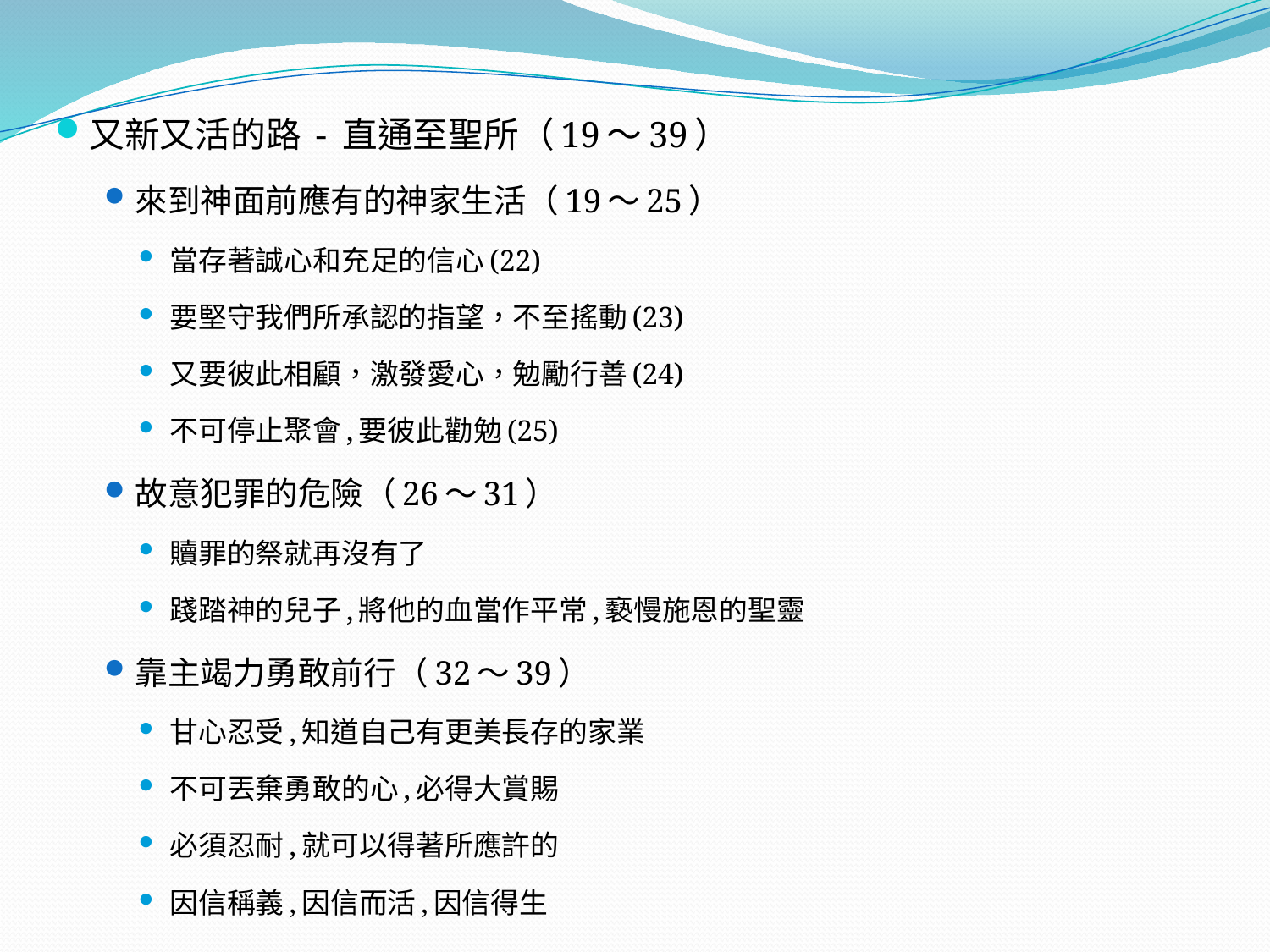

又新又活的路 - 直通至聖所（19～39）
來到神面前應有的神家生活（19～25）
當存著誠心和充足的信心(22)
要堅守我們所承認的指望，不至搖動(23)
又要彼此相顧，激發愛心，勉勵行善(24)
不可停止聚會,要彼此勸勉(25)
故意犯罪的危險（26～31）
贖罪的祭就再沒有了
踐踏神的兒子,將他的血當作平常,褻慢施恩的聖靈
靠主竭力勇敢前行（32～39）
甘心忍受,知道自己有更美長存的家業
不可丟棄勇敢的心,必得大賞賜
必須忍耐,就可以得著所應許的
因信稱義,因信而活,因信得生